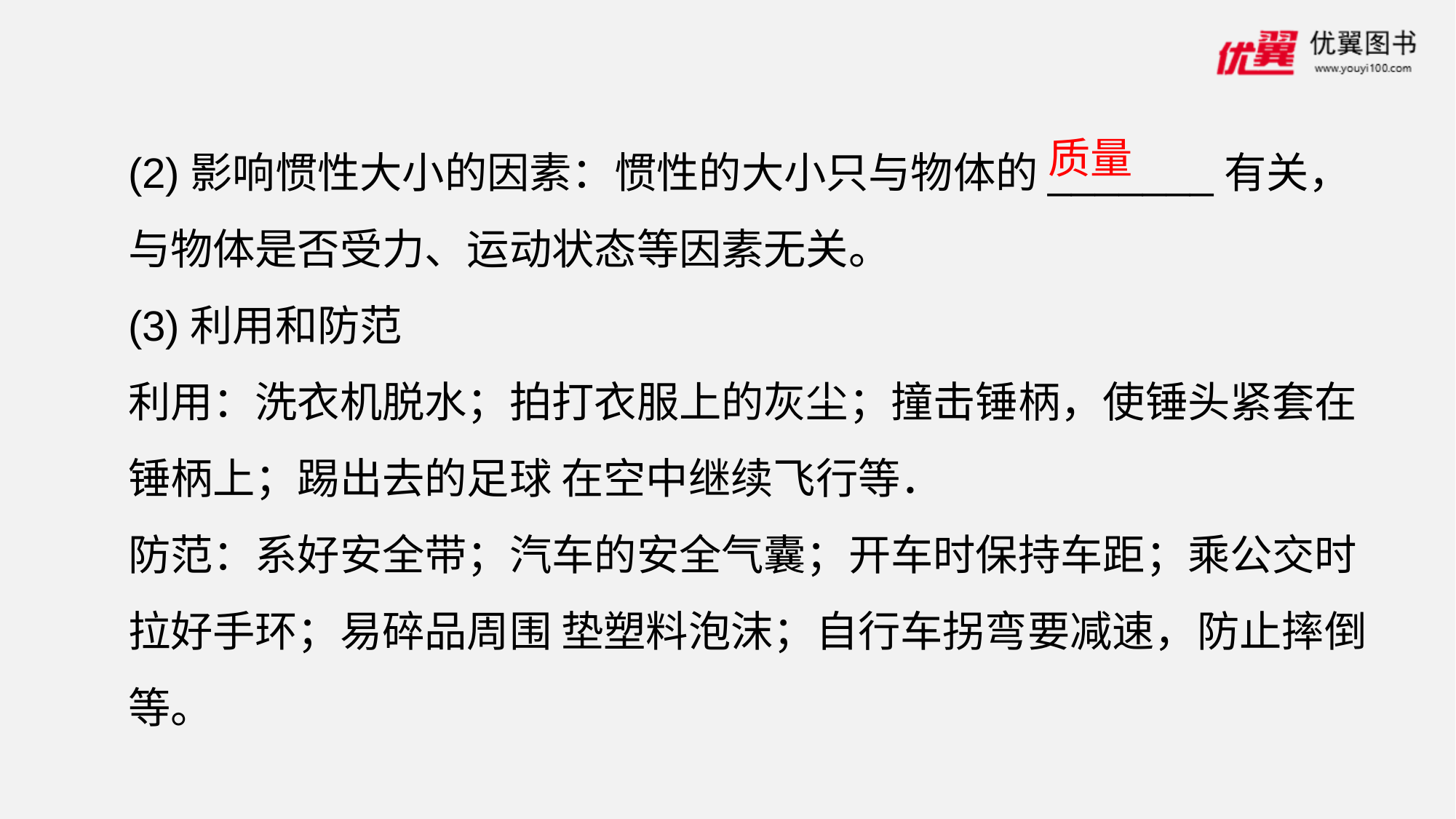

(2)影响惯性大小的因素：惯性的大小只与物体的_______有关，与物体是否受力、运动状态等因素无关。
(3)利用和防范
利用：洗衣机脱水；拍打衣服上的灰尘；撞击锤柄，使锤头紧套在锤柄上；踢出去的足球 在空中继续飞行等．
防范：系好安全带；汽车的安全气囊；开车时保持车距；乘公交时拉好手环；易碎品周围 垫塑料泡沫；自行车拐弯要减速，防止摔倒等。
质量